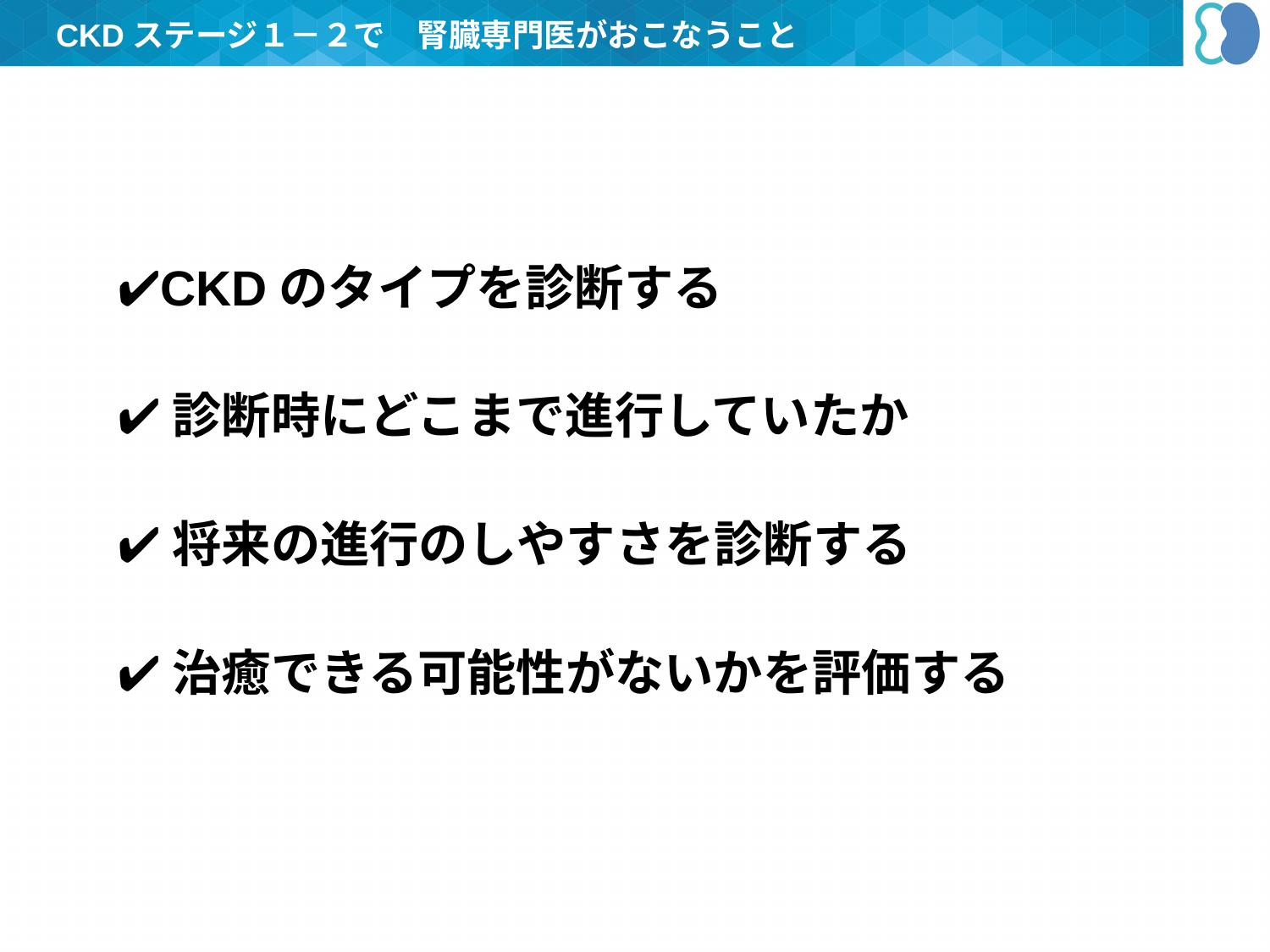

CKDステージ１－２で　腎臓専門医がおこなうこと
✔CKDのタイプを診断する
✔診断時にどこまで進行していたか
✔将来の進行のしやすさを診断する
✔治癒できる可能性がないかを評価する